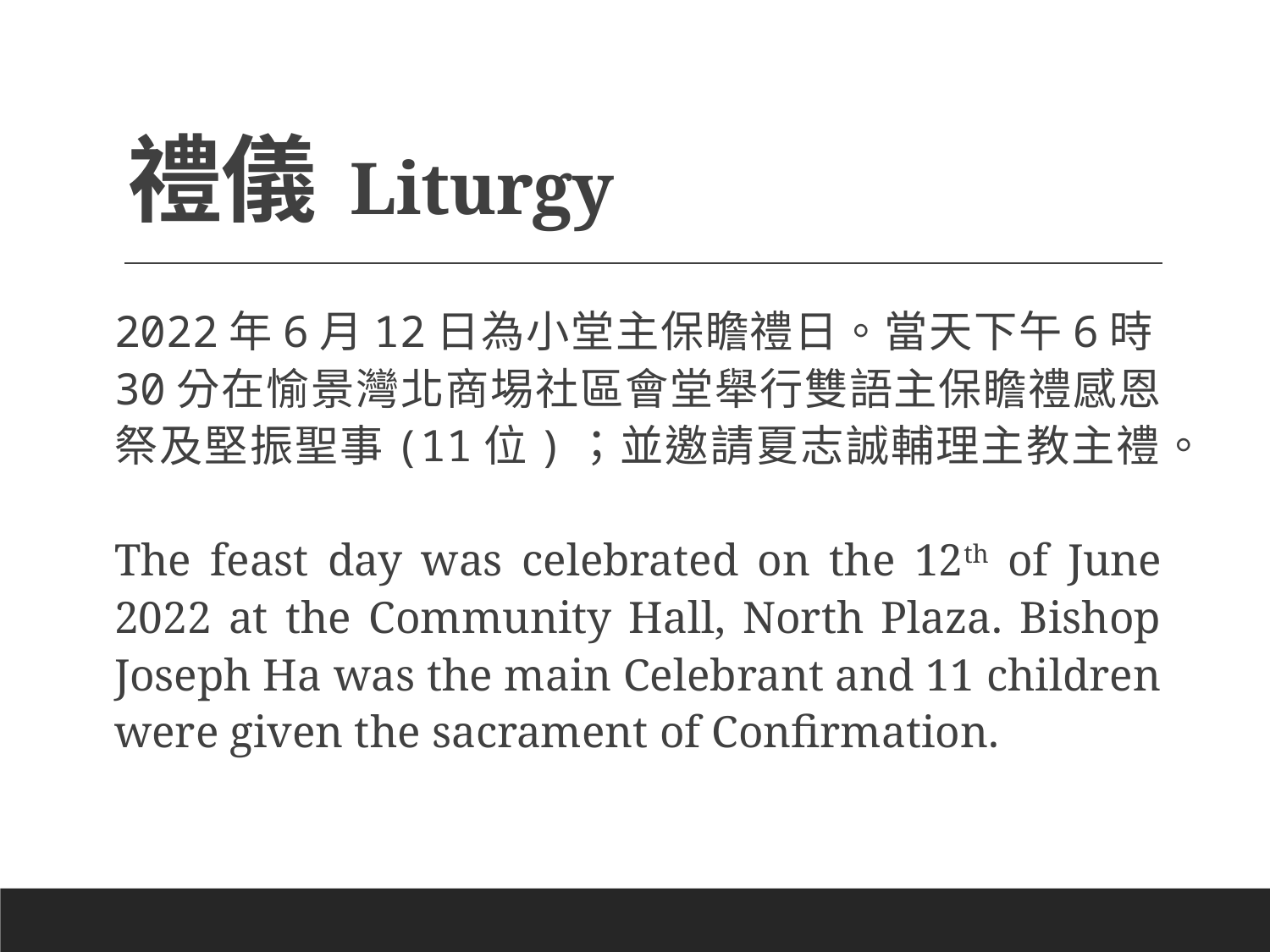

# 禮儀 Liturgy
2022年6月12日為小堂主保瞻禮日。當天下午6時30分在愉景灣北商埸社區會堂舉行雙語主保瞻禮感恩祭及堅振聖事(11位)；並邀請夏志誠輔理主教主禮。

The feast day was celebrated on the 12th of June 2022 at the Community Hall, North Plaza. Bishop Joseph Ha was the main Celebrant and 11 children were given the sacrament of Confirmation.